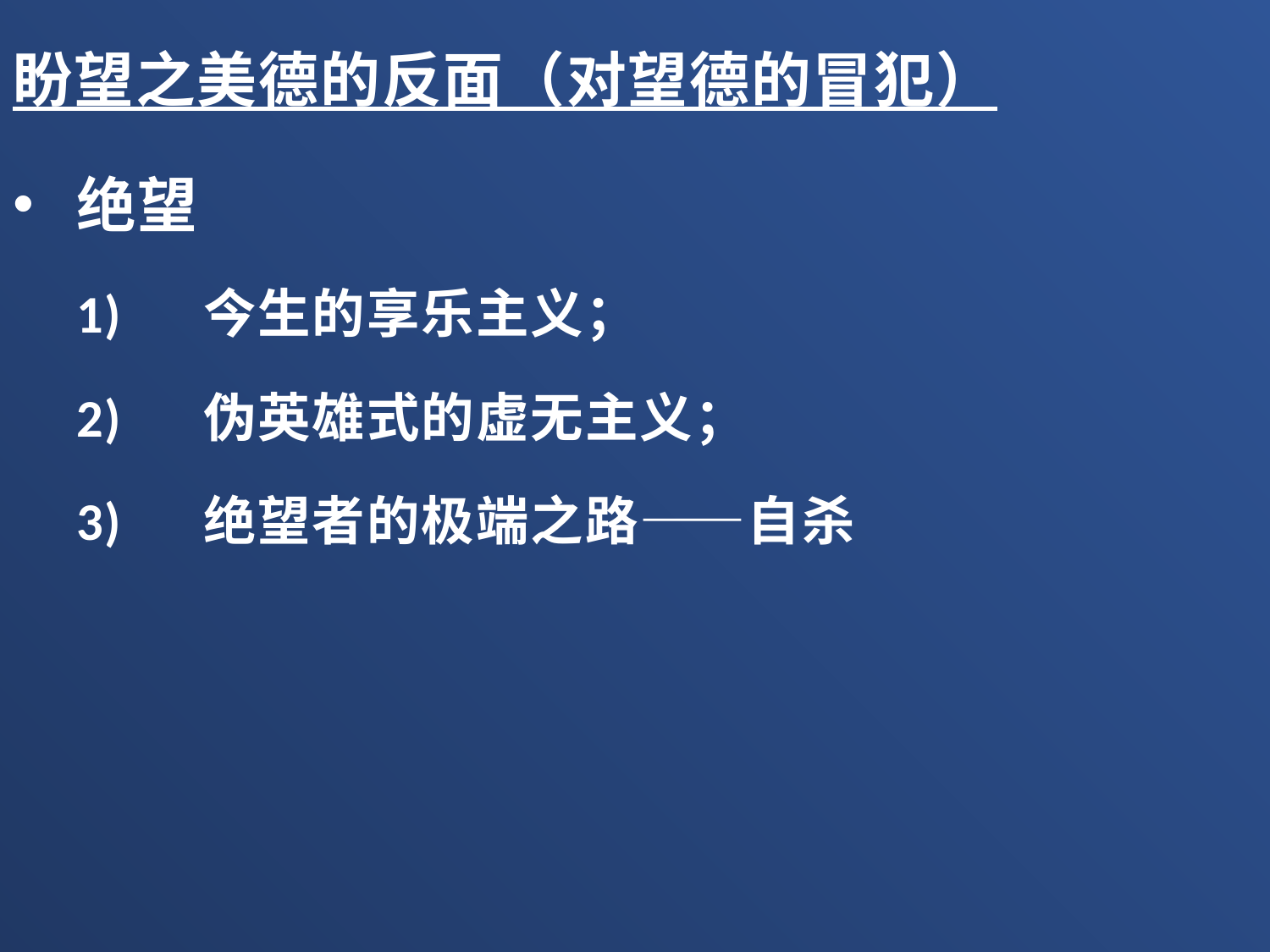

盼望之美德的反面（对望德的冒犯）
绝望
1)	今生的享乐主义；
2)	伪英雄式的虚无主义；
3)	绝望者的极端之路——自杀